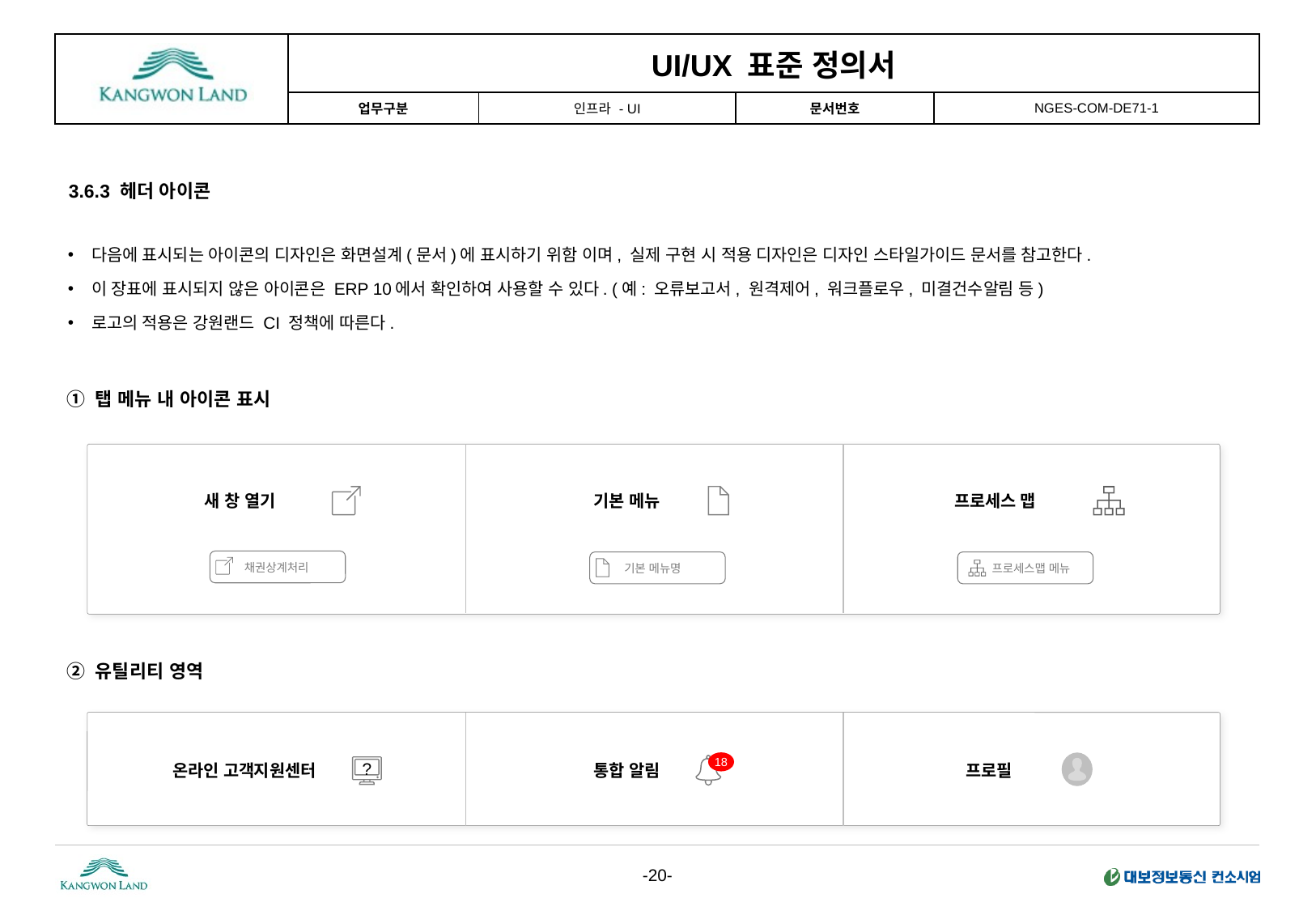

3.6.3 헤더 아이콘
다음에 표시되는 아이콘의 디자인은 화면설계(문서)에 표시하기 위함 이며, 실제 구현 시 적용 디자인은 디자인 스타일가이드 문서를 참고한다.
이 장표에 표시되지 않은 아이콘은 ERP 10에서 확인하여 사용할 수 있다. (예: 오류보고서, 원격제어, 워크플로우, 미결건수알림 등)
로고의 적용은 강원랜드 CI 정책에 따른다.
① 탭 메뉴 내 아이콘 표시

새 창 열기
기본 메뉴
프로세스 맵

채권상계처리
기본 메뉴명
프로세스맵 메뉴

② 유틸리티 영역

?

18

온라인 고객지원센터
통합 알림
프로필